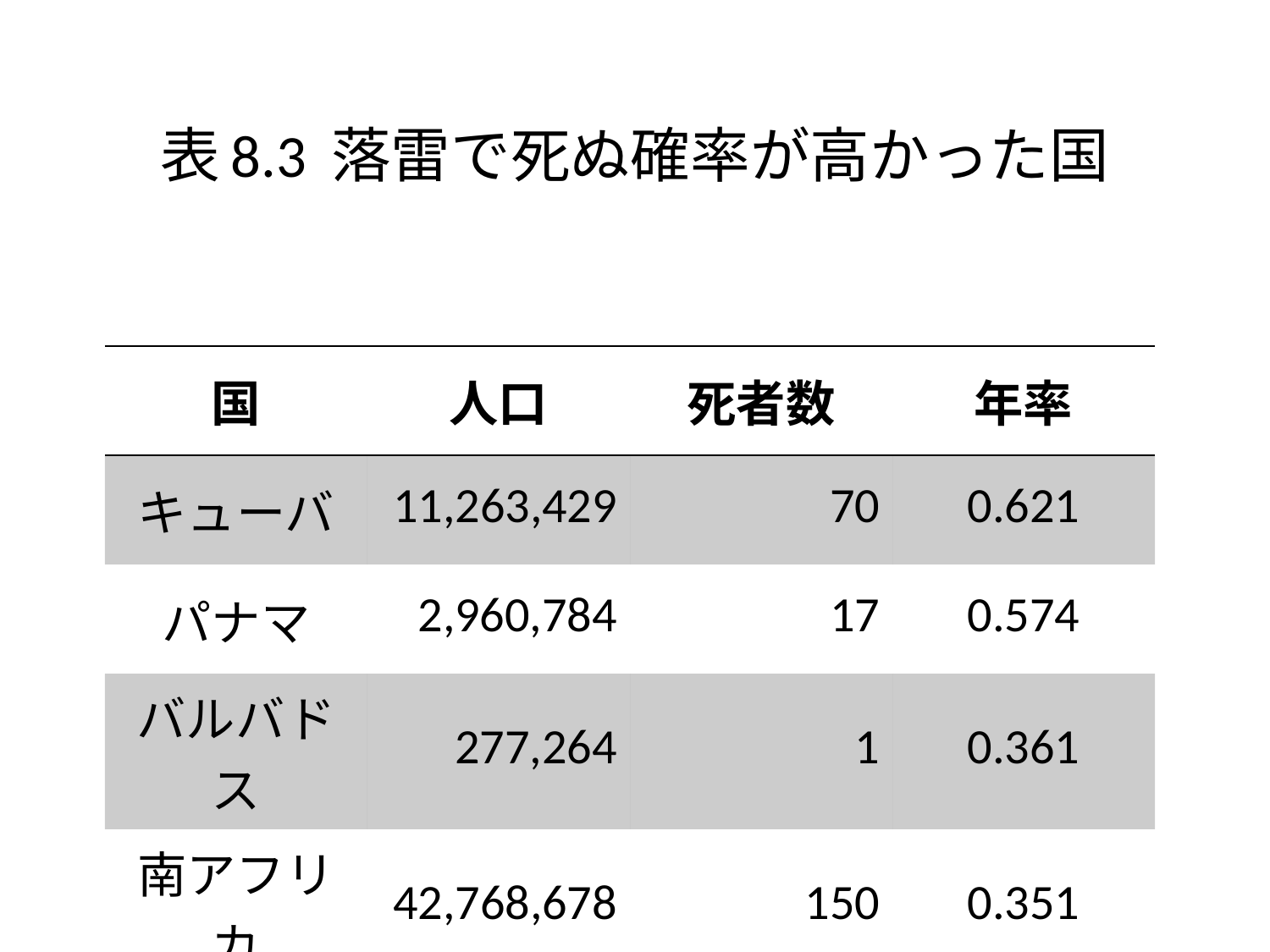

# 表8.3 落雷で死ぬ確率が高かった国
| 国 | 人口 | 死者数 | 年率 |
| --- | --- | --- | --- |
| キューバ | 11,263,429 | 70 | 0.621 |
| パナマ | 2,960,784 | 17 | 0.574 |
| バルバドス | 277,264 | 1 | 0.361 |
| 南アフリカ | 42,768,678 | 150 | 0.351 |